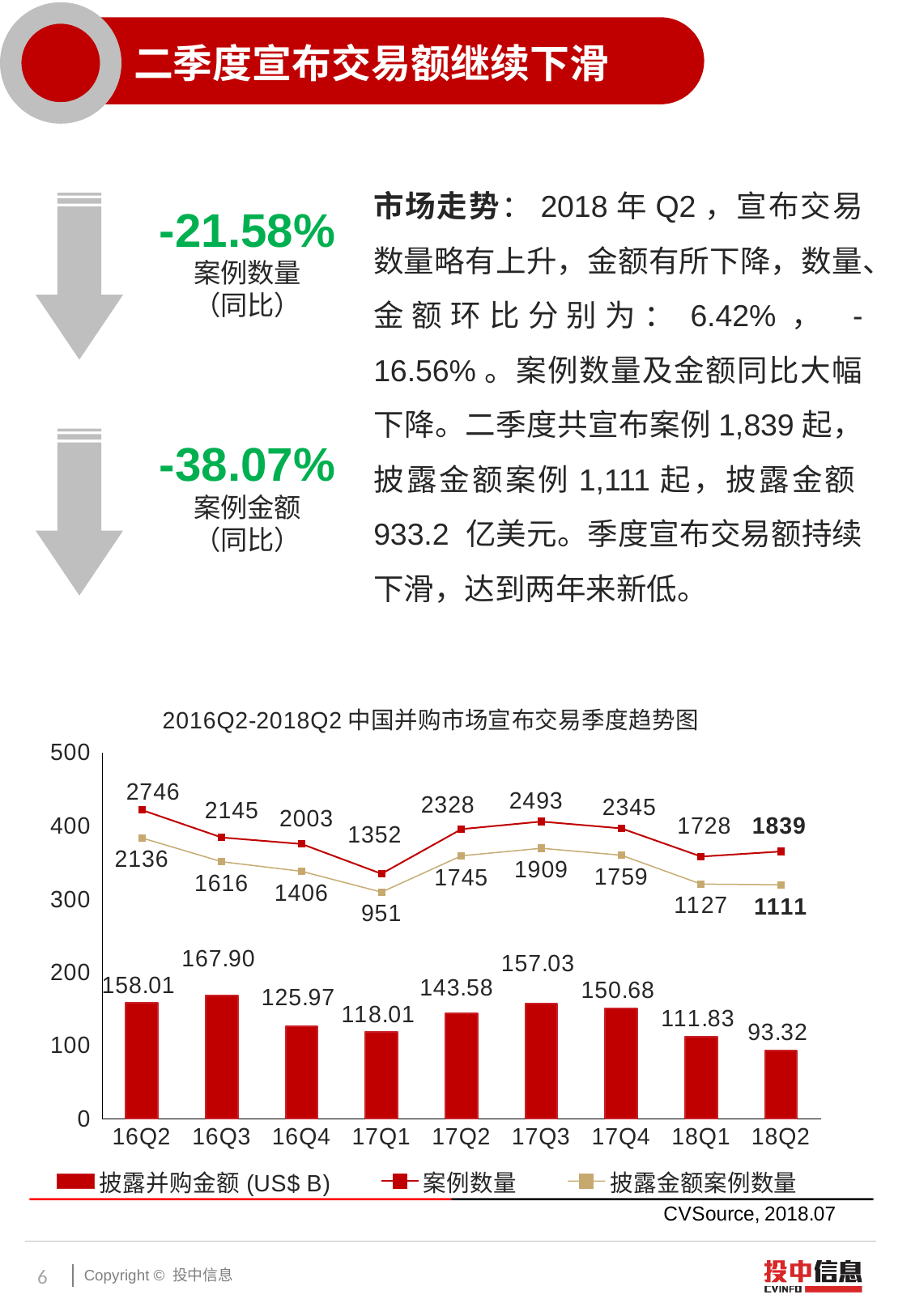

# 二季度宣布交易额继续下滑
市场走势：2018年Q2，宣布交易数量略有上升，金额有所下降，数量、金额环比分别为：6.42%， -16.56%。案例数量及金额同比大幅下降。二季度共宣布案例1,839起，披露金额案例1,111起，披露金额933.2 亿美元。季度宣布交易额持续下滑，达到两年来新低。
-21.58%
案例数量
（同比）

-38.07%
案例金额
（同比）

### Chart: 2016Q2-2018Q2中国并购市场宣布交易季度趋势图

| Category | 披露并购金额(US$ B) | 案例数量 | 披露金额案例数量 |
|---|---|---|---|
| 16Q2 | 158.0076183534485 | 2746.0 | 2136.0 |
| 16Q3 | 167.89875073541603 | 2145.0 | 1616.0 |
| 16Q4 | 125.97086402707116 | 2003.0 | 1406.0 |
| 17Q1 | 118.00974490450899 | 1352.0 | 951.0 |
| 17Q2 | 143.58140626435483 | 2328.0 | 1745.0 |
| 17Q3 | 157.03251837907848 | 2493.0 | 1909.0 |
| 17Q4 | 150.67967223220313 | 2345.0 | 1759.0 |
| 18Q1 | 111.83350681638318 | 1728.0 | 1127.0 |
| 18Q2 | 93.31500305721073 | 1839.0 | 1111.0 |
6